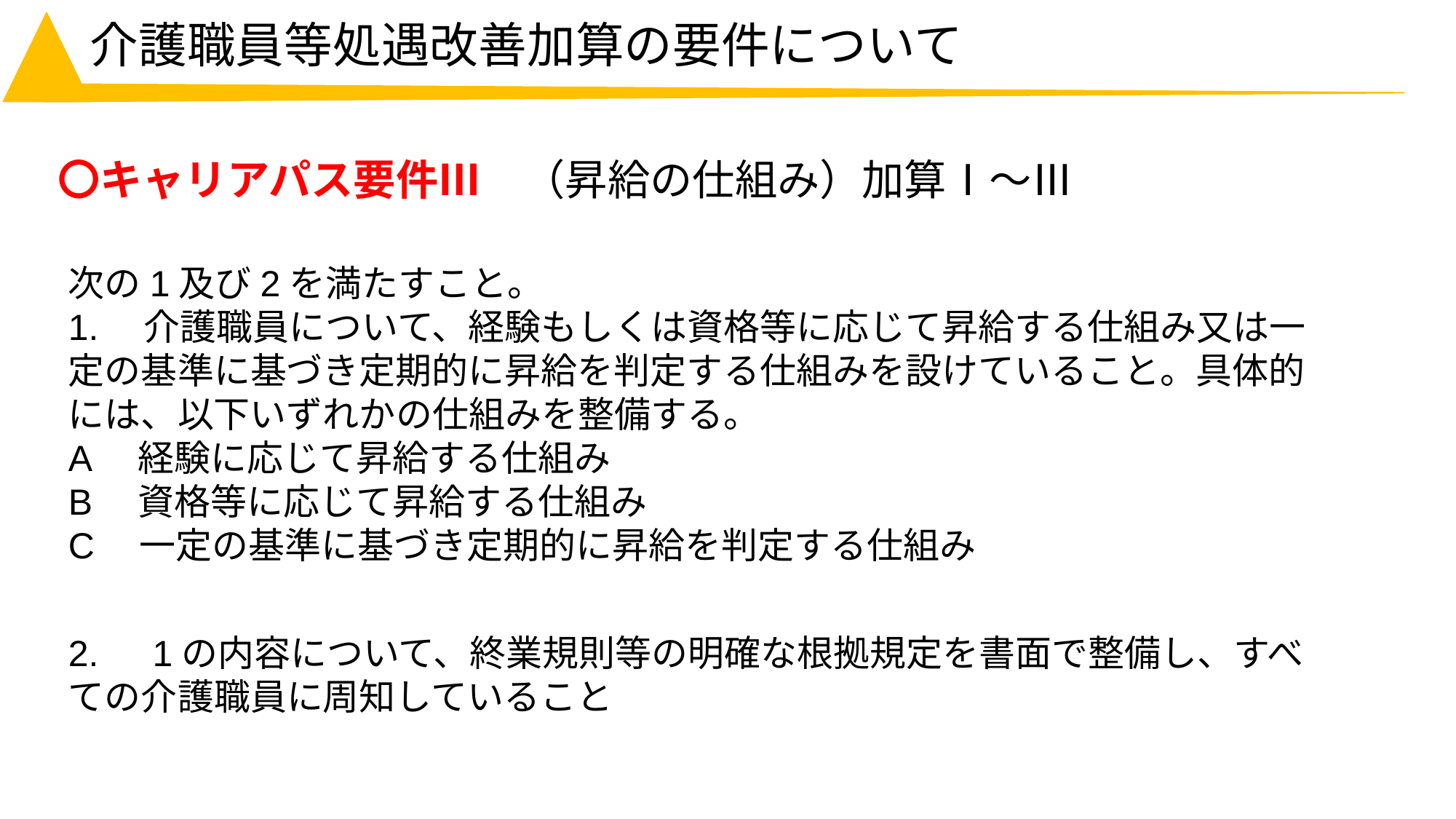

# 介護職員等処遇改善加算の要件について
〇キャリアパス要件Ⅲ　（昇給の仕組み）加算Ⅰ～Ⅲ
次の1及び2を満たすこと。
1.　介護職員について、経験もしくは資格等に応じて昇給する仕組み又は一定の基準に基づき定期的に昇給を判定する仕組みを設けていること。具体的には、以下いずれかの仕組みを整備する。
A　経験に応じて昇給する仕組み
B　資格等に応じて昇給する仕組み
C　一定の基準に基づき定期的に昇給を判定する仕組み
2.　1の内容について、終業規則等の明確な根拠規定を書面で整備し、すべての介護職員に周知していること